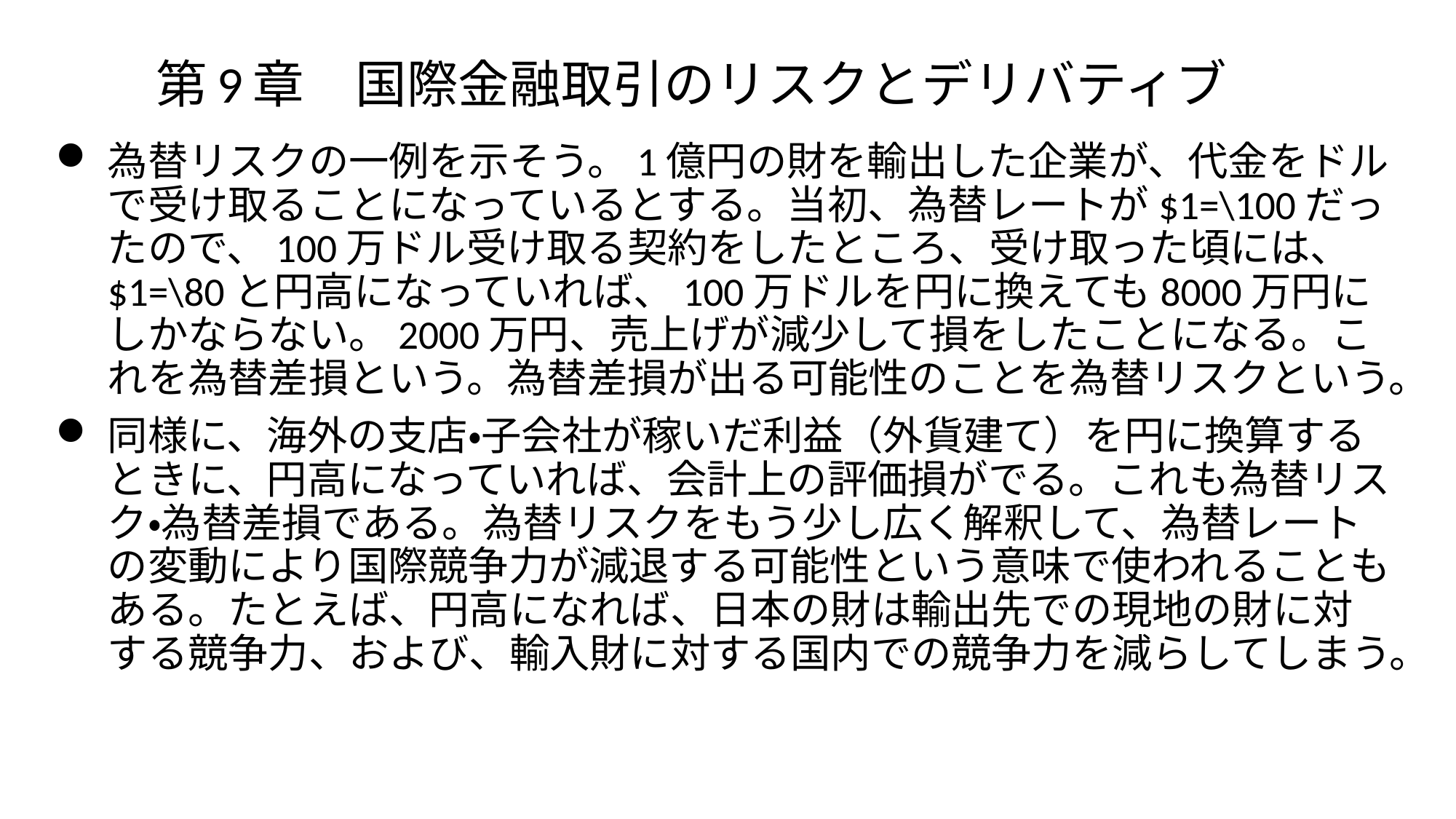

# 第9章　国際金融取引のリスクとデリバティブ
為替リスクの一例を示そう。1億円の財を輸出した企業が、代金をドルで受け取ることになっているとする。当初、為替レートが$1=\100だったので、100万ドル受け取る契約をしたところ、受け取った頃には、$1=\80と円高になっていれば、100万ドルを円に換えても8000万円にしかならない。2000万円、売上げが減少して損をしたことになる。これを為替差損という。為替差損が出る可能性のことを為替リスクという。
同様に、海外の支店・子会社が稼いだ利益（外貨建て）を円に換算するときに、円高になっていれば、会計上の評価損がでる。これも為替リスク・為替差損である。為替リスクをもう少し広く解釈して、為替レートの変動により国際競争力が減退する可能性という意味で使われることもある。たとえば、円高になれば、日本の財は輸出先での現地の財に対する競争力、および、輸入財に対する国内での競争力を減らしてしまう。